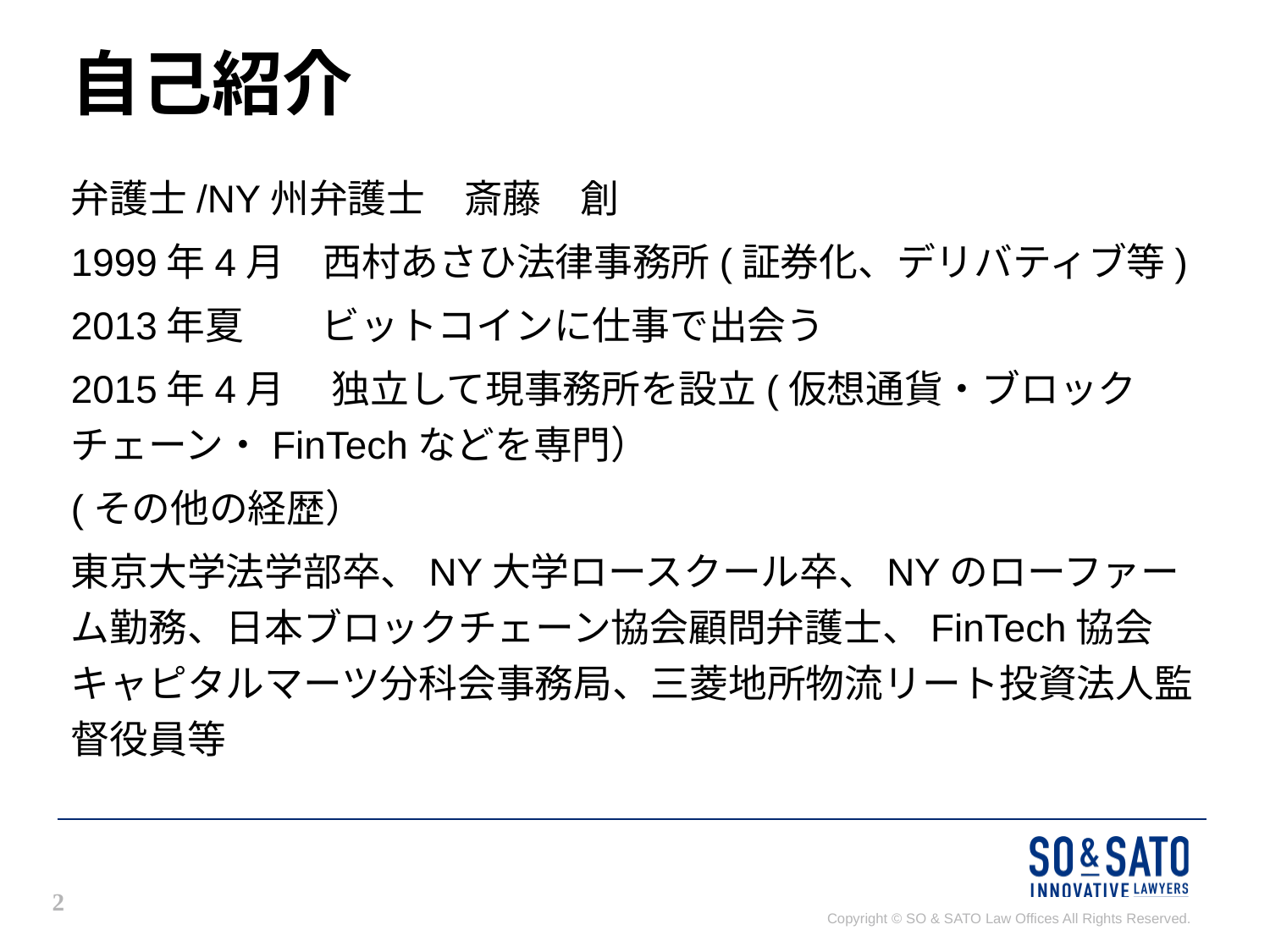

# 自己紹介
弁護士/NY州弁護士　斎藤　創
1999年4月　西村あさひ法律事務所(証券化、デリバティブ等)
2013年夏　　ビットコインに仕事で出会う
2015年4月　 独立して現事務所を設立(仮想通貨・ブロックチェーン・FinTechなどを専門）
(その他の経歴）
東京大学法学部卒、NY大学ロースクール卒、NYのローファーム勤務、日本ブロックチェーン協会顧問弁護士、FinTech協会キャピタルマーツ分科会事務局、三菱地所物流リート投資法人監督役員等

2